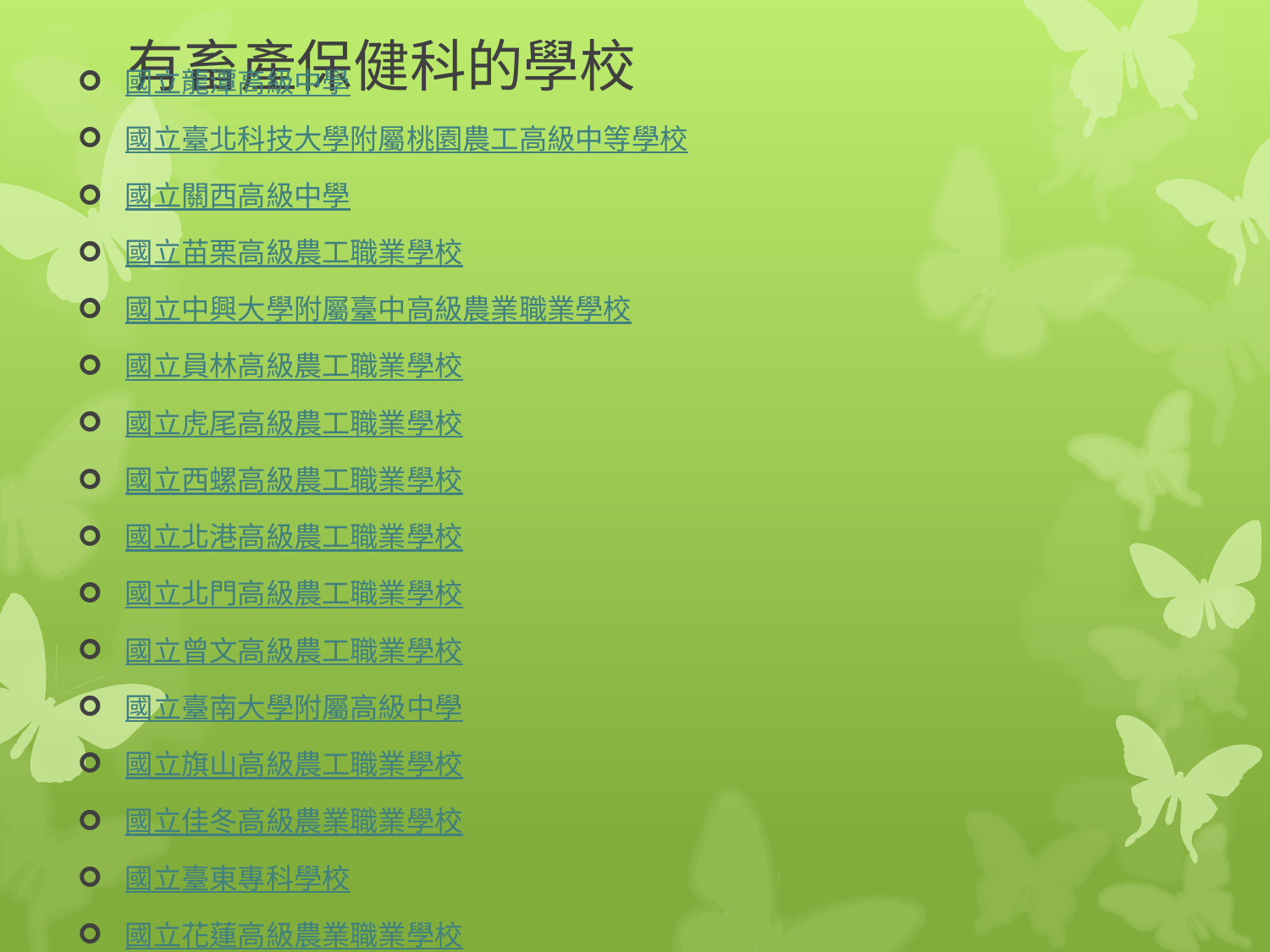

# 有畜產保健科的學校
國立龍潭高級中學
國立臺北科技大學附屬桃園農工高級中等學校
國立關西高級中學
國立苗栗高級農工職業學校
國立中興大學附屬臺中高級農業職業學校
國立員林高級農工職業學校
國立虎尾高級農工職業學校
國立西螺高級農工職業學校
國立北港高級農工職業學校
國立北門高級農工職業學校
國立曾文高級農工職業學校
國立臺南大學附屬高級中學
國立旗山高級農工職業學校
國立佳冬高級農業職業學校
國立臺東專科學校
國立花蓮高級農業職業學校